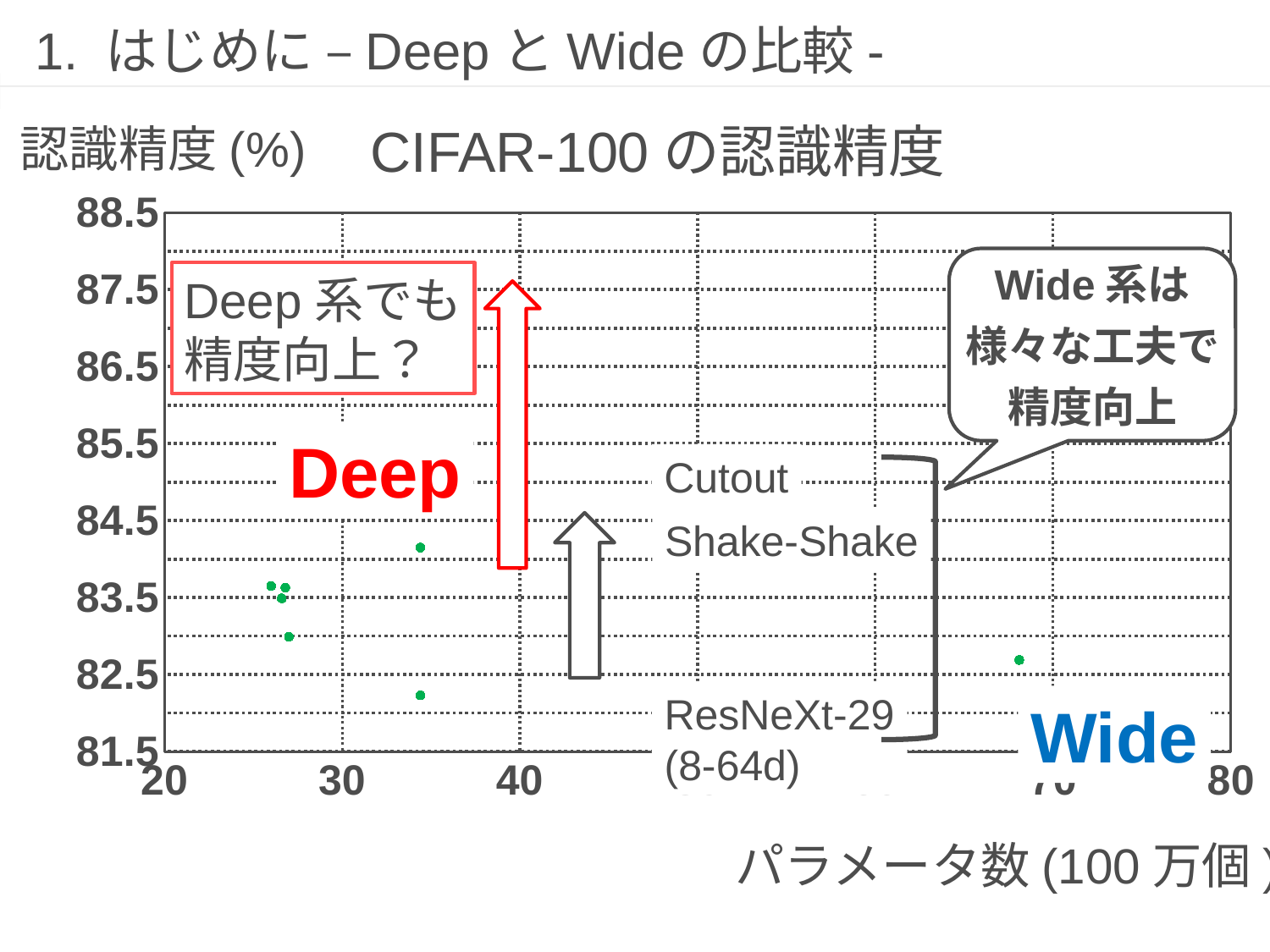

# 1. はじめに –DeepとWideの比較-
CIFAR-100の認識精度
認識精度(%)

### Chart

| Category | Y の値 |
|---|---|
Wide系は
様々な工夫で
精度向上
Deep系でも
精度向上？

Deep
Cutout

Shake-Shake

ResNeXt-29
(8-64d)
Wide
パラメータ数(100万個)